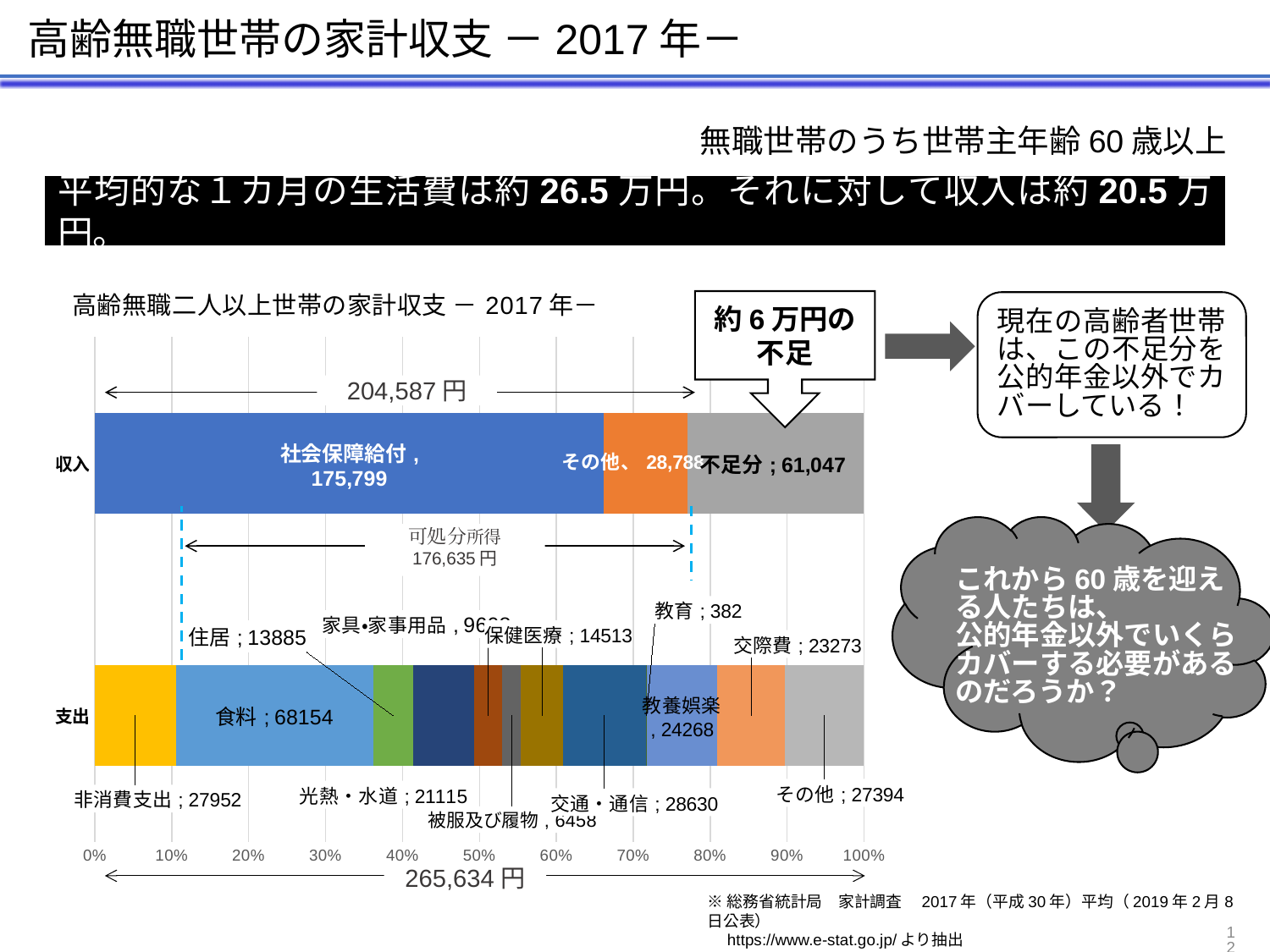

高齢無職世帯の家計収支 －2017年－
無職世帯のうち世帯主年齢60歳以上
平均的な１カ月の生活費は約26.5万円。それに対して収入は約20.5万円。

### Chart: 高齢無職二人以上世帯の家計収支 －2017年－

| Category | 社会保障給付 | その他 | 不足分 | 非消費支出 | 食料 | 住居 | 光熱・水道 | 家具・家事用品 | 被服及び履物 | 保健医療 | 交通・通信 | 教育 | 教養娯楽 | 交際費 | その他 |
|---|---|---|---|---|---|---|---|---|---|---|---|---|---|---|---|
| 支出 | None | None | None | 27952.0 | 68154.0 | 13885.0 | 21115.0 | 9608.0 | 6458.0 | 14513.0 | 28630.0 | 382.0 | 24268.0 | 23273.0 | 27394.0 |
| 収入 | 175799.0 | 28788.0 | 61047.0 | None | None | None | None | None | None | None | None | None | None | None | None |
約6万円の不足
現在の高齢者世帯は、この不足分を公的年金以外でカバーしている！

204,587円

これから60歳を迎える人たちは、
公的年金以外でいくらカバーする必要があるのだろうか？
可処分所得
176,635円
265,634円
※総務省統計局　家計調査　2017年（平成30年）平均（2019年2月8日公表）
　https://www.e-stat.go.jp/より抽出
12